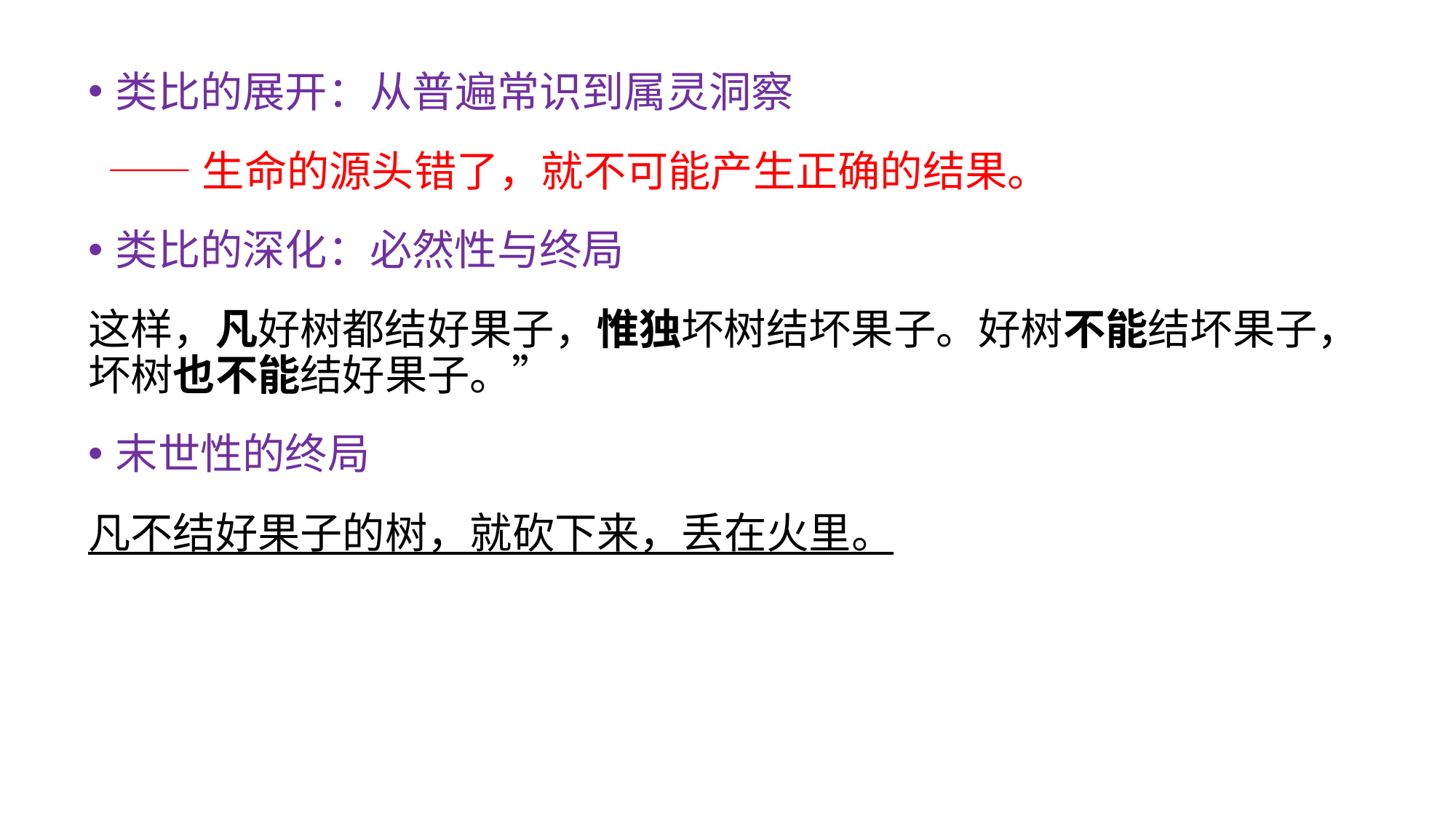

类比的展开：从普遍常识到属灵洞察
  ——生命的源头错了，就不可能产生正确的结果。
类比的深化：必然性与终局
这样，凡好树都结好果子，惟独坏树结坏果子。好树不能结坏果子，坏树也不能结好果子。”
末世性的终局
凡不结好果子的树，就砍下来，丢在火里。